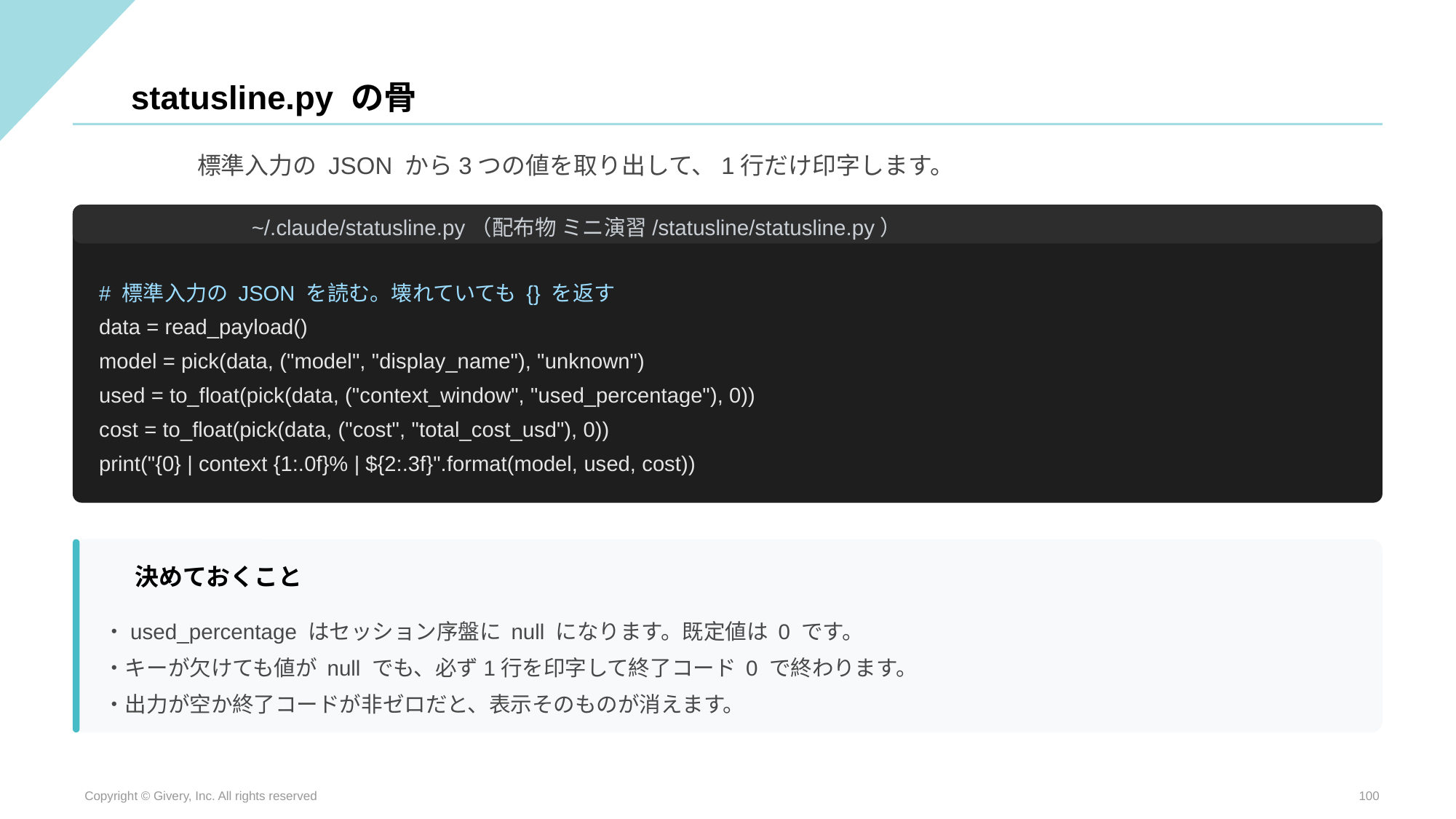

statusline.py の骨

標準入力の JSON から3つの値を取り出して、1行だけ印字します。

~/.claude/statusline.py（配布物 ミニ演習/statusline/statusline.py）
# 標準入力の JSON を読む。壊れていても {} を返す
data = read_payload()
model = pick(data, ("model", "display_name"), "unknown")
used = to_float(pick(data, ("context_window", "used_percentage"), 0))
cost = to_float(pick(data, ("cost", "total_cost_usd"), 0))
print("{0} | context {1:.0f}% | ${2:.3f}".format(model, used, cost))

決めておくこと
・used_percentage はセッション序盤に null になります。既定値は 0 です。
・キーが欠けても値が null でも、必ず1行を印字して終了コード 0 で終わります。
・出力が空か終了コードが非ゼロだと、表示そのものが消えます。
Copyright © Givery, Inc. All rights reserved
100